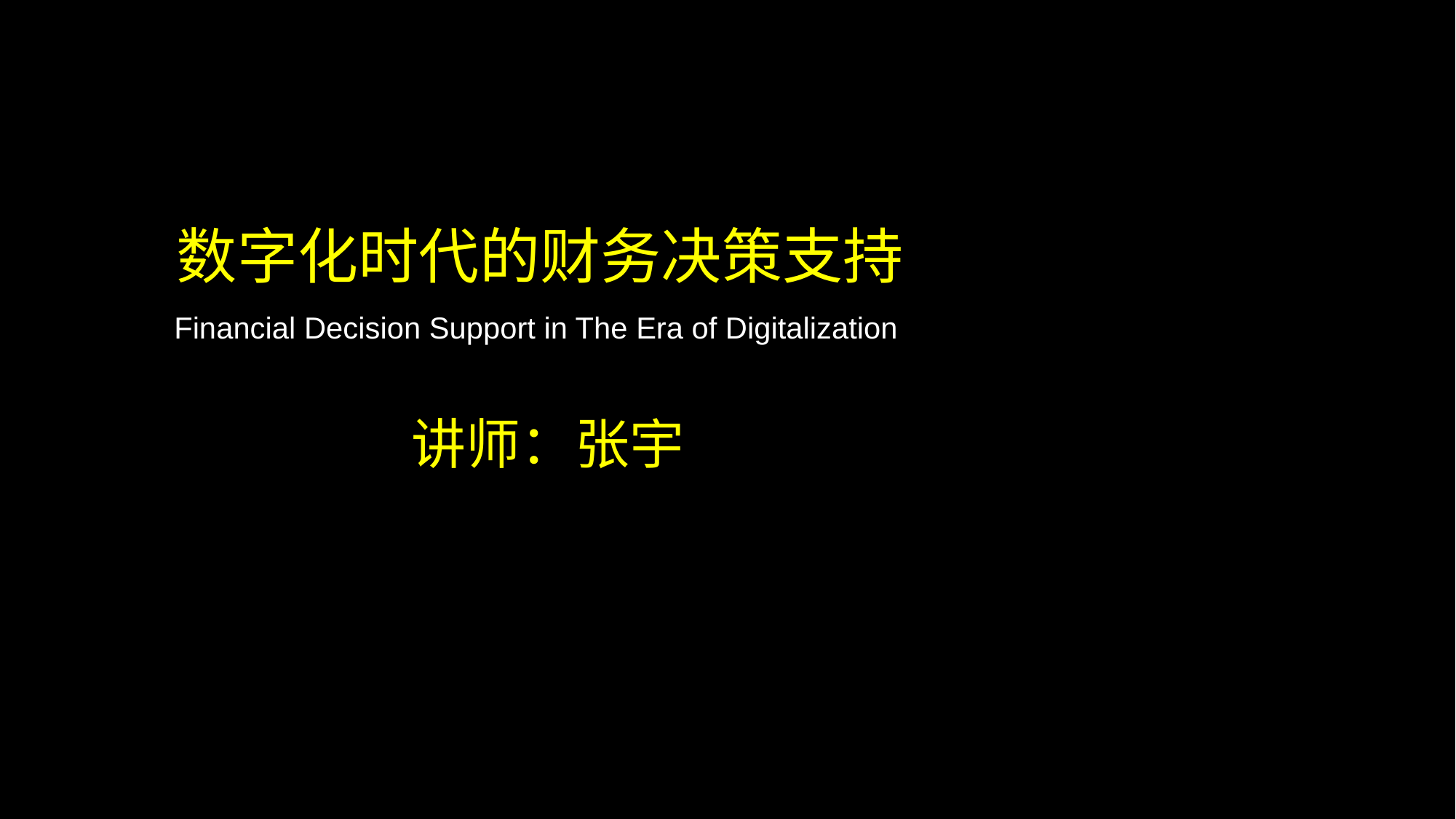

# 数字化时代的财务决策支持 Financial Decision Support in The Era of Digitalization
讲师：张宇